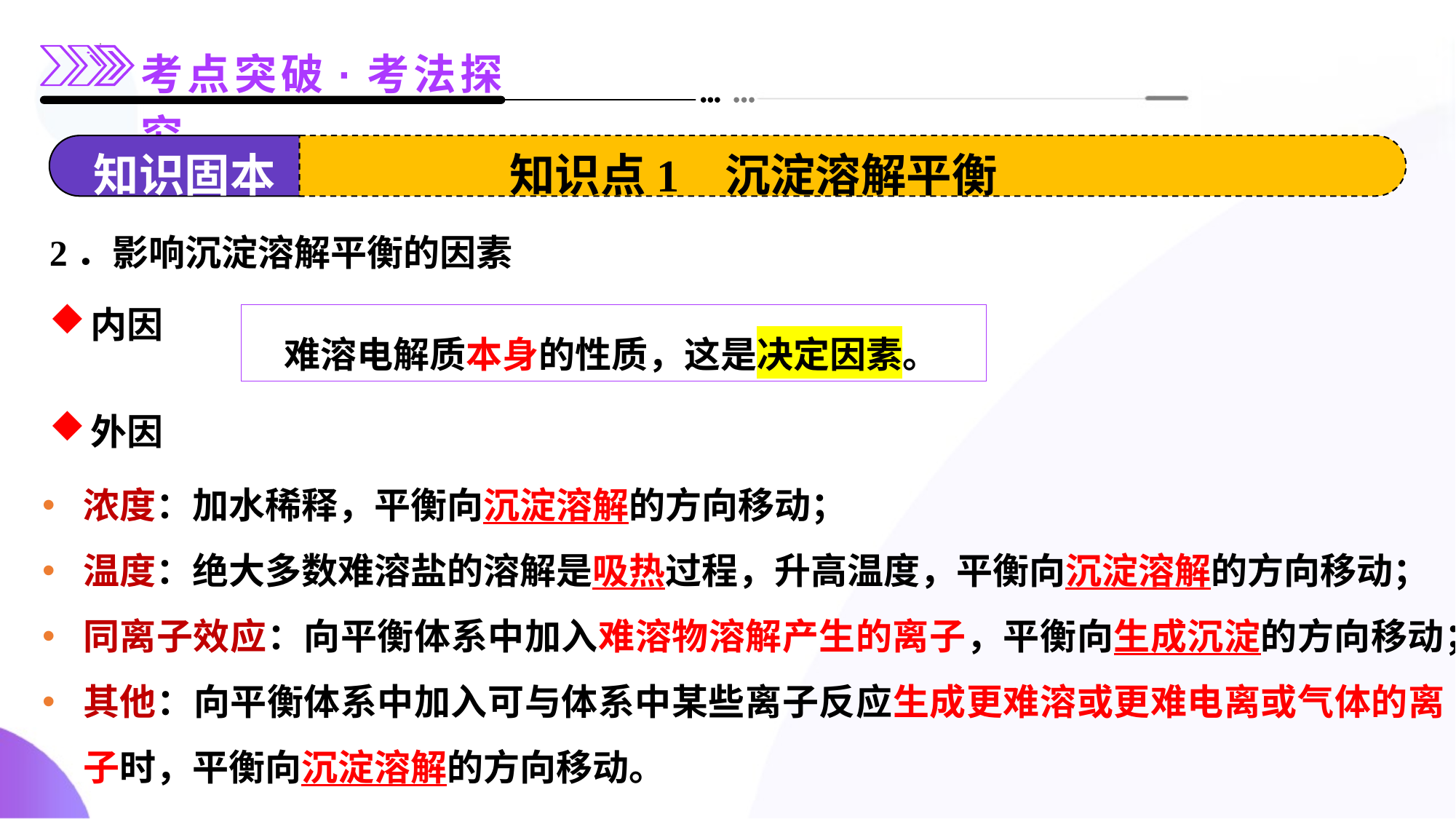

知识点1   沉淀溶解平衡
2．影响沉淀溶解平衡的因素
内因
难溶电解质本身的性质，这是决定因素。
外因
浓度：加水稀释，平衡向沉淀溶解的方向移动；
温度：绝大多数难溶盐的溶解是吸热过程，升高温度，平衡向沉淀溶解的方向移动；
同离子效应：向平衡体系中加入难溶物溶解产生的离子，平衡向生成沉淀的方向移动；
其他：向平衡体系中加入可与体系中某些离子反应生成更难溶或更难电离或气体的离子时，平衡向沉淀溶解的方向移动。